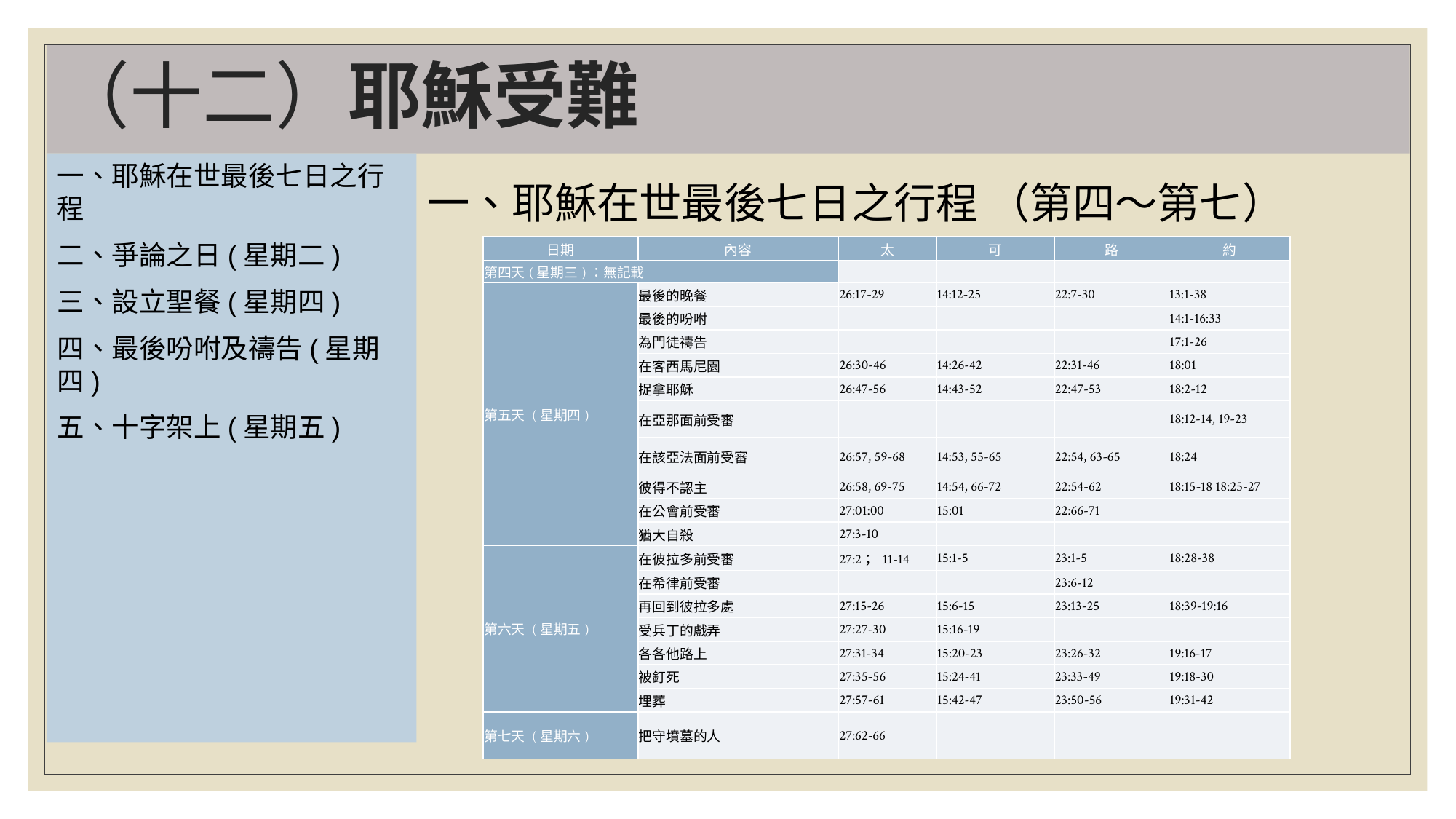

# （十二）耶穌受難
一、耶穌在世最後七日之行程
二、爭論之日(星期二)
三、設立聖餐(星期四)
四、最後吩咐及禱告(星期四)
五、十字架上(星期五)

一、耶穌在世最後七日之行程 （第四～第七）

| 日期 | 內容 | 太 | 可 | 路 | 約 |
| --- | --- | --- | --- | --- | --- |
| 第四天(星期三)：無記載 |  |  |  |  |  |
| 第五天 (星期四) | 最後的晚餐 | 26:17-29 | 14:12-25 | 22:7-30 | 13:1-38 |
|  | 最後的吩咐 |  |  |  | 14:1-16:33 |
|  | 為門徒禱告 |  |  |  | 17:1-26 |
|  | 在客西馬尼園 | 26:30-46 | 14:26-42 | 22:31-46 | 18:01 |
|  | 捉拿耶穌 | 26:47-56 | 14:43-52 | 22:47-53 | 18:2-12 |
|  | 在亞那面前受審 |  |  |  | 18:12-14, 19-23 |
|  | 在該亞法面前受審 | 26:57, 59-68 | 14:53, 55-65 | 22:54, 63-65 | 18:24 |
|  | 彼得不認主 | 26:58, 69-75 | 14:54, 66-72 | 22:54-62 | 18:15-18 18:25-27 |
|  | 在公會前受審 | 27:01:00 | 15:01 | 22:66-71 |  |
|  | 猶大自殺 | 27:3-10 |  |  |  |
| 第六天 (星期五) | 在彼拉多前受審 | 27:2；11-14 | 15:1-5 | 23:1-5 | 18:28-38 |
|  | 在希律前受審 |  |  | 23:6-12 |  |
|  | 再回到彼拉多處 | 27:15-26 | 15:6-15 | 23:13-25 | 18:39-19:16 |
|  | 受兵丁的戲弄 | 27:27-30 | 15:16-19 |  |  |
|  | 各各他路上 | 27:31-34 | 15:20-23 | 23:26-32 | 19:16-17 |
|  | 被釘死 | 27:35-56 | 15:24-41 | 23:33-49 | 19:18-30 |
|  | 埋葬 | 27:57-61 | 15:42-47 | 23:50-56 | 19:31-42 |
| 第七天 (星期六) | 把守墳墓的人 | 27:62-66 |  |  |  |